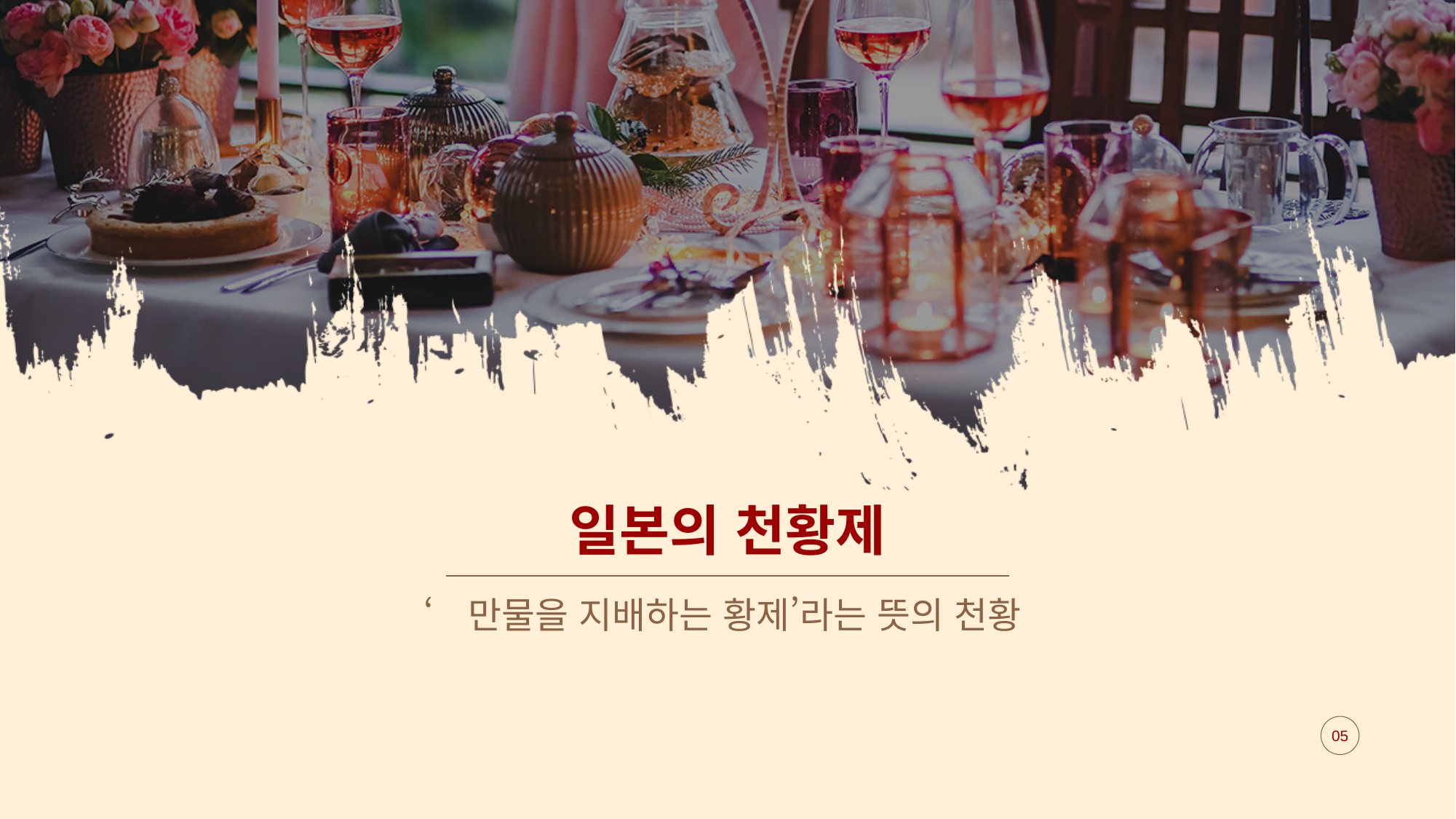

# 일본의 천황제
‘만물을 지배하는 황제’라는 뜻의 천황
05